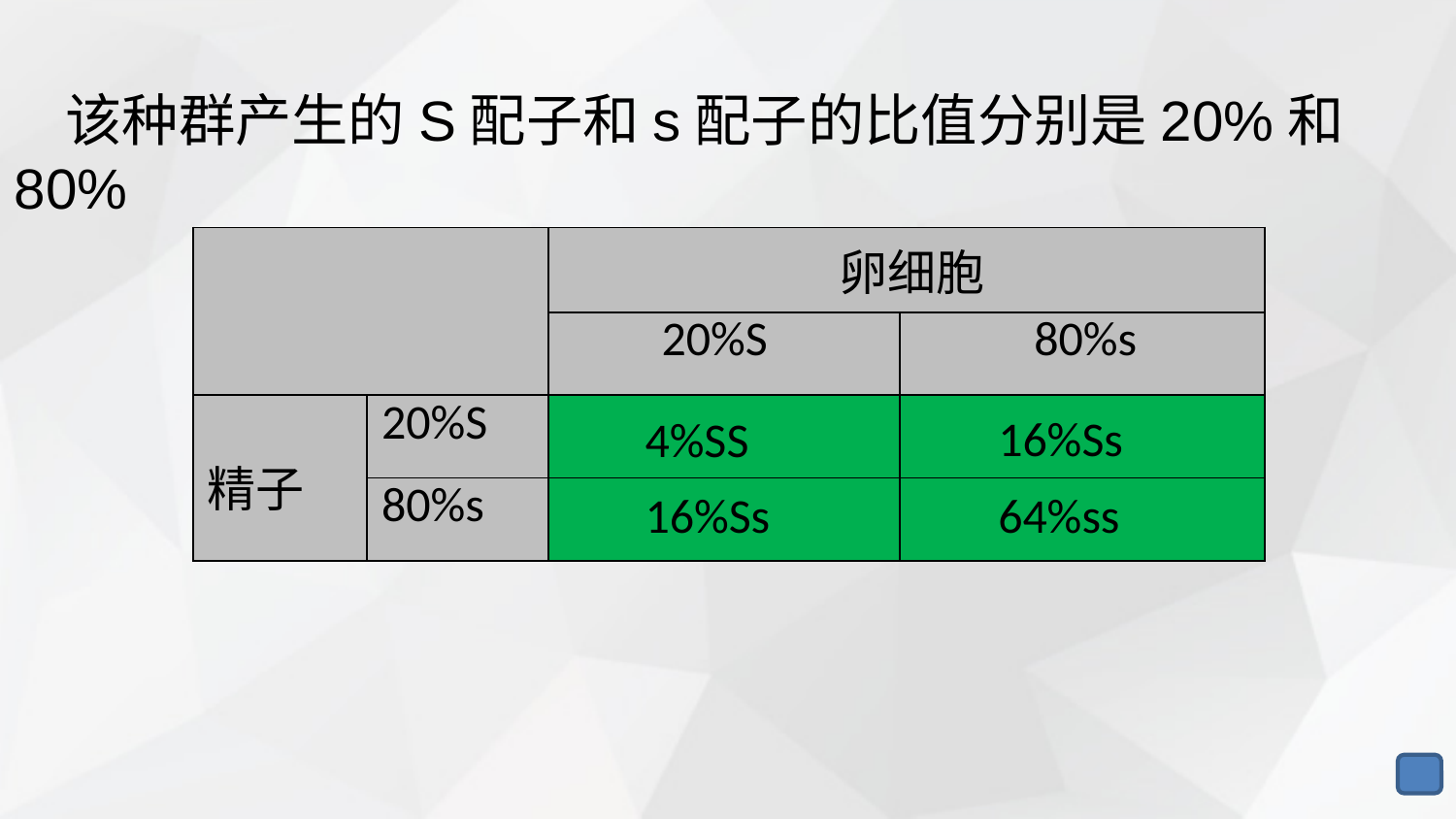

该种群产生的S配子和s配子的比值分别是20%和80%
|  |  | 卵细胞 |  |
| --- | --- | --- | --- |
|  |  | 20%S | 80%s |
| 精子 | 20%S |  |  |
|  | 80%s |  |  |
16%Ss
4%SS
64%ss
16%Ss